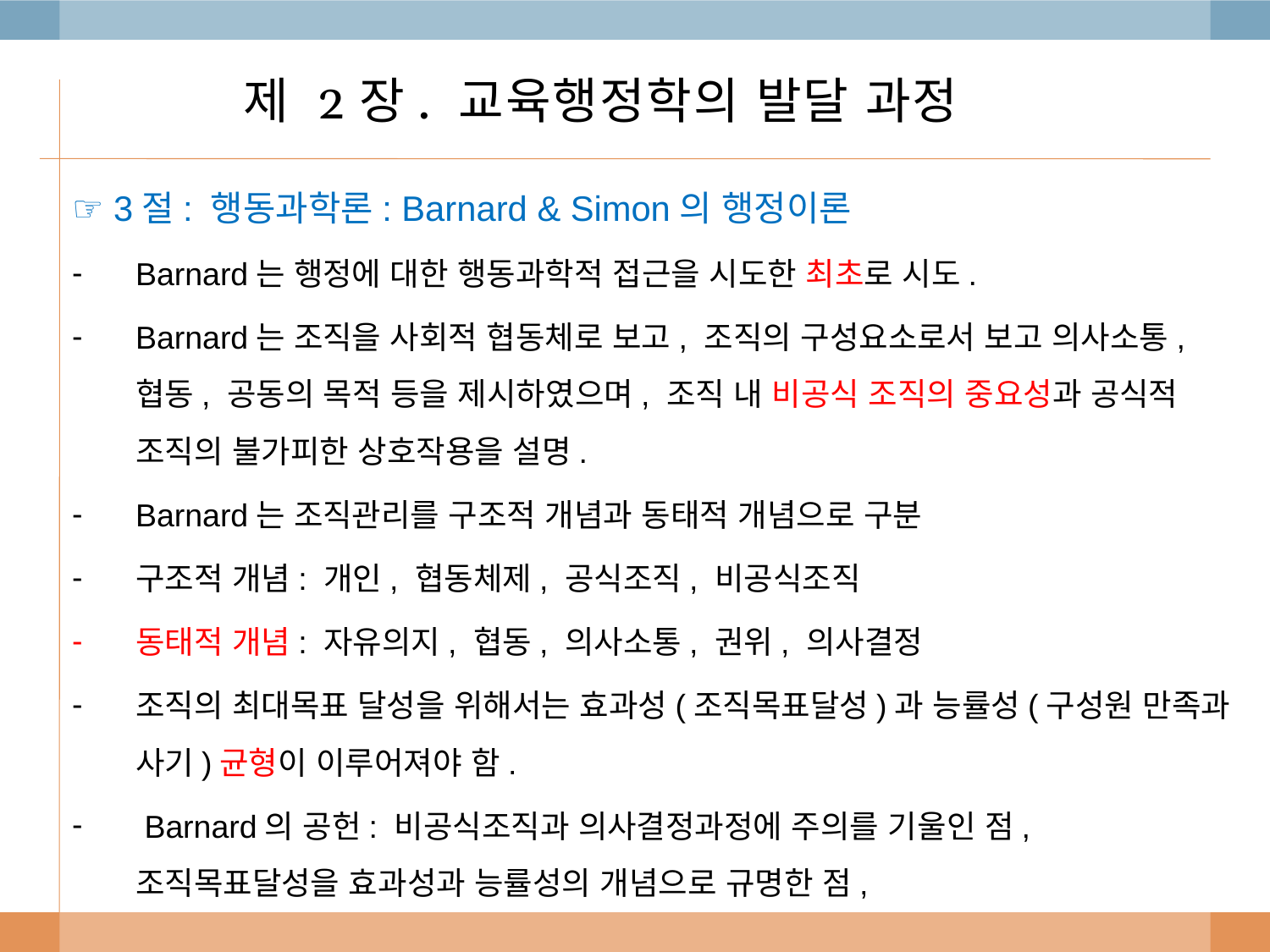

# 제 2장. 교육행정학의 발달 과정
☞ 3절: 행동과학론: Barnard & Simon의 행정이론
Barnard는 행정에 대한 행동과학적 접근을 시도한 최초로 시도.
Barnard는 조직을 사회적 협동체로 보고, 조직의 구성요소로서 보고 의사소통, 협동, 공동의 목적 등을 제시하였으며, 조직 내 비공식 조직의 중요성과 공식적 조직의 불가피한 상호작용을 설명.
Barnard는 조직관리를 구조적 개념과 동태적 개념으로 구분
구조적 개념: 개인, 협동체제, 공식조직, 비공식조직
동태적 개념: 자유의지, 협동, 의사소통, 권위, 의사결정
조직의 최대목표 달성을 위해서는 효과성(조직목표달성)과 능률성(구성원 만족과 사기)균형이 이루어져야 함.
 Barnard의 공헌: 비공식조직과 의사결정과정에 주의를 기울인 점, 조직목표달성을 효과성과 능률성의 개념으로 규명한 점,